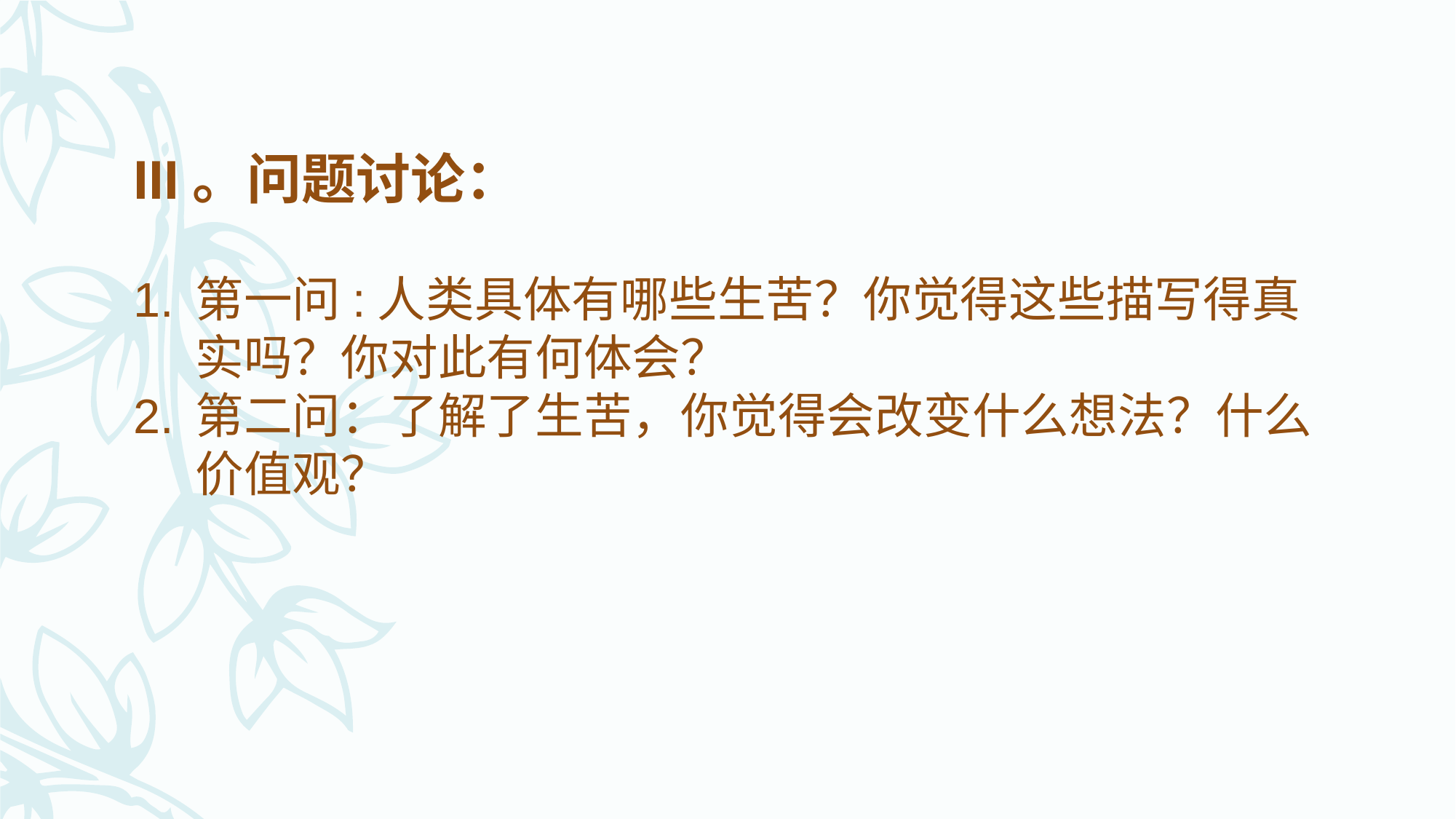

III。问题讨论：
第一问:人类具体有哪些生苦？你觉得这些描写得真实吗？你对此有何体会？
第二问：了解了生苦，你觉得会改变什么想法？什么价值观？